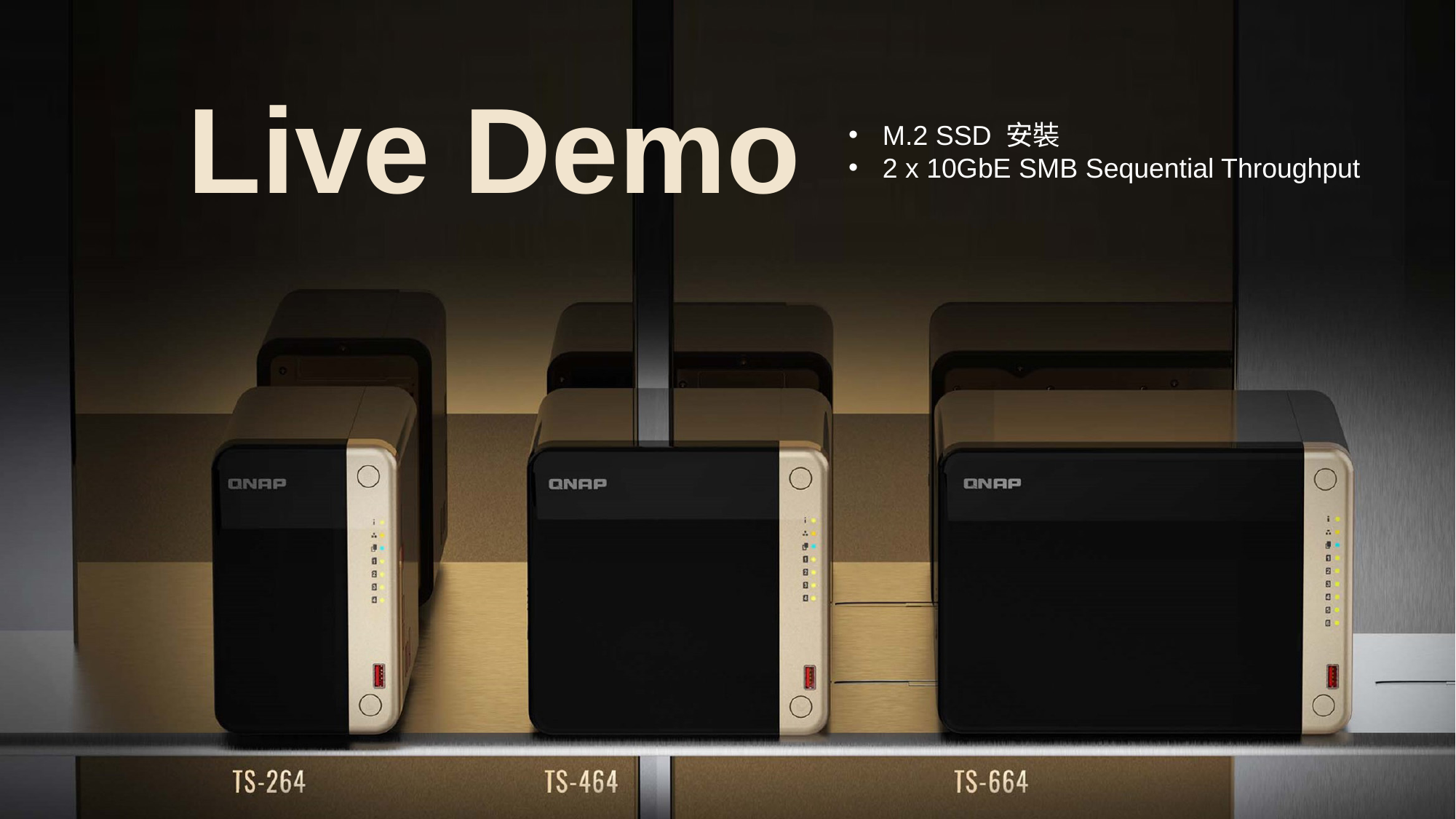

Live Demo
M.2 SSD 安裝
2 x 10GbE SMB Sequential Throughput